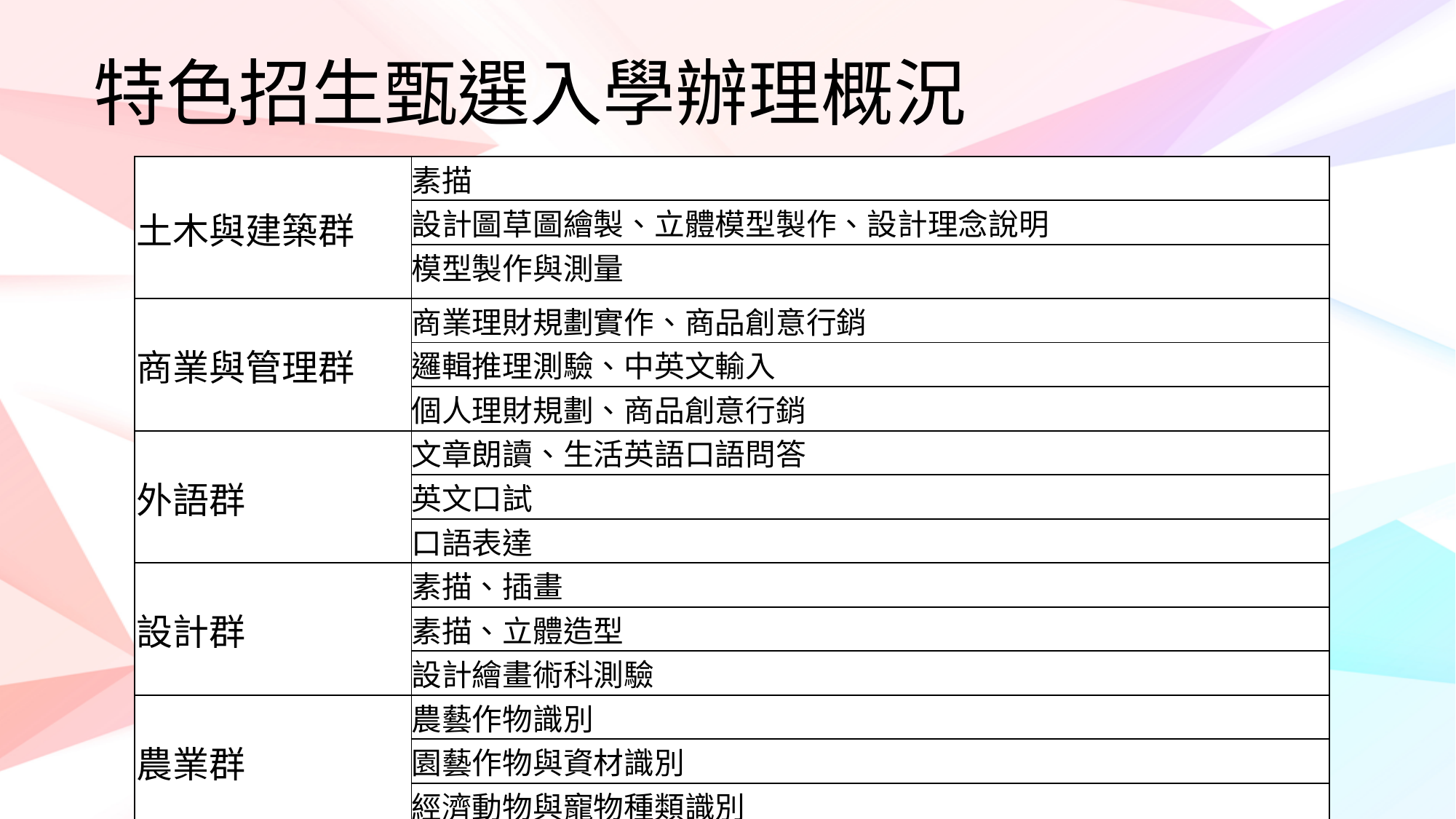

特色招生甄選入學辦理概況
| 土木與建築群 | 素描 |
| --- | --- |
|  | 設計圖草圖繪製、立體模型製作、設計理念說明 |
|  | 模型製作與測量 |
| 商業與管理群 | 商業理財規劃實作、商品創意行銷 |
|  | 邏輯推理測驗、中英文輸入 |
|  | 個人理財規劃、商品創意行銷 |
| 外語群 | 文章朗讀、生活英語口語問答 |
|  | 英文口試 |
|  | 口語表達 |
| 設計群 | 素描、插畫 |
|  | 素描、立體造型 |
|  | 設計繪畫術科測驗 |
| 農業群 | 農藝作物識別 |
|  | 園藝作物與資材識別 |
|  | 經濟動物與寵物種類識別 |